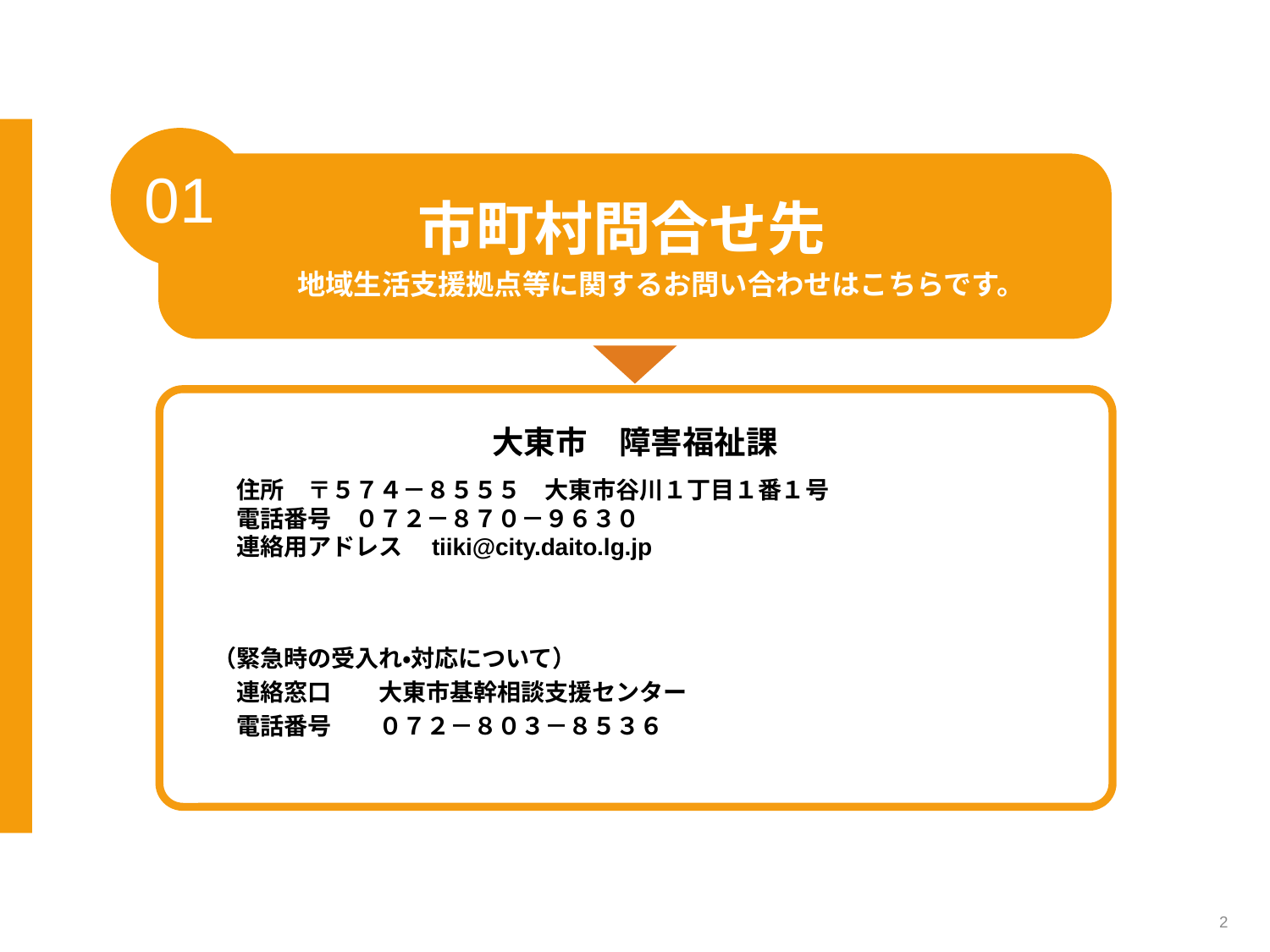

01

市町村問合せ先
地域生活支援拠点等に関するお問い合わせはこちらです。

大東市　障害福祉課
　　住所　〒５７４－８５５５　大東市谷川１丁目１番１号
　　電話番号　０７２－８７０－９６３０
　　連絡用アドレス　tiiki@city.daito.lg.jp

　（緊急時の受入れ・対応について）
　　連絡窓口　　大東市基幹相談支援センター
　　電話番号　　０７２－８０３－８５３６
2